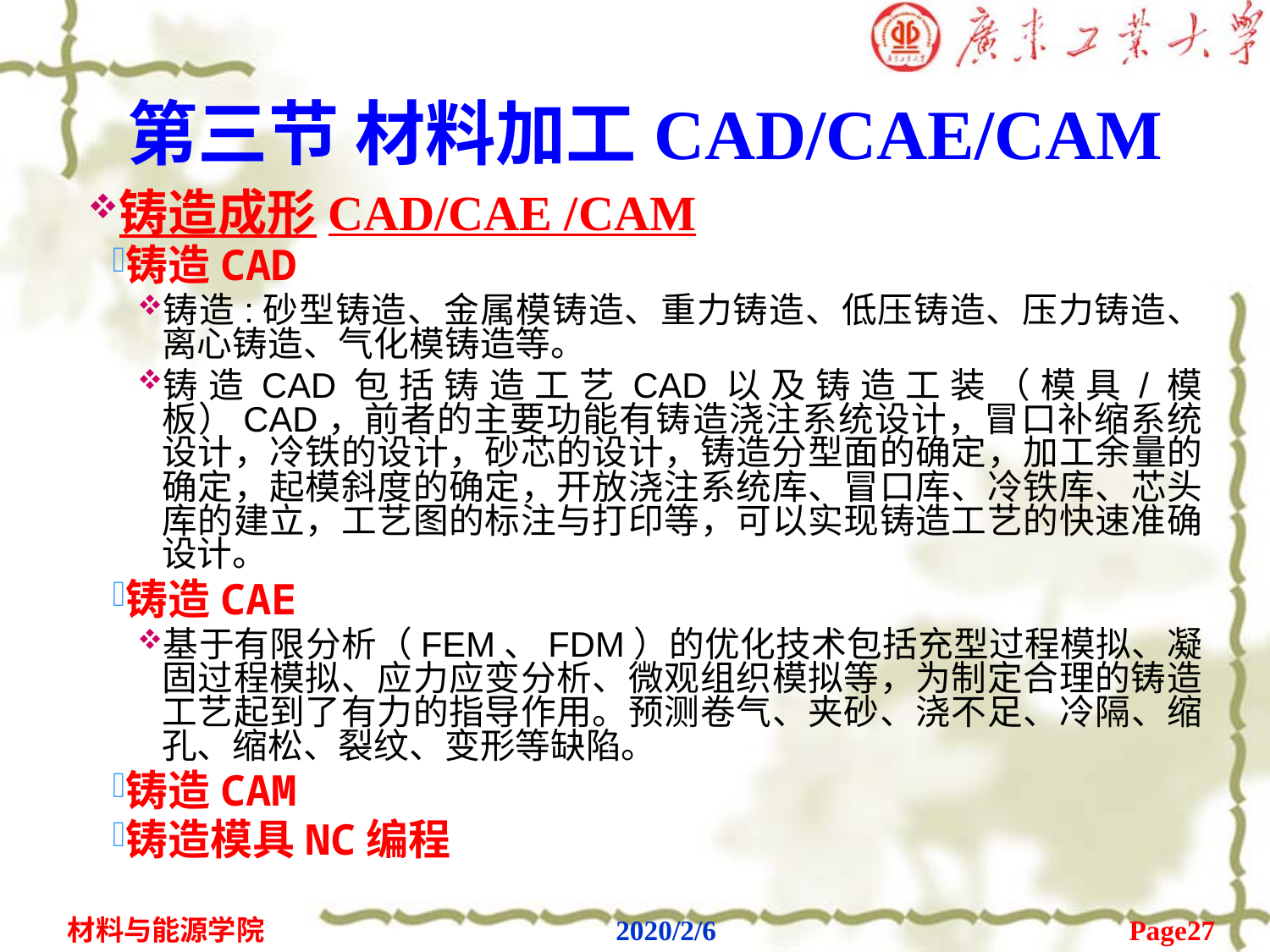

# 第三节 材料加工CAD/CAE/CAM
铸造成形CAD/CAE /CAM
铸造CAD
铸造:砂型铸造、金属模铸造、重力铸造、低压铸造、压力铸造、离心铸造、气化模铸造等。
铸造CAD包括铸造工艺CAD以及铸造工装（模具/模板）CAD，前者的主要功能有铸造浇注系统设计，冒口补缩系统设计，冷铁的设计，砂芯的设计，铸造分型面的确定，加工余量的确定，起模斜度的确定，开放浇注系统库、冒口库、冷铁库、芯头库的建立，工艺图的标注与打印等，可以实现铸造工艺的快速准确设计。
铸造CAE
基于有限分析（FEM、FDM）的优化技术包括充型过程模拟、凝固过程模拟、应力应变分析、微观组织模拟等，为制定合理的铸造工艺起到了有力的指导作用。预测卷气、夹砂、浇不足、冷隔、缩孔、缩松、裂纹、变形等缺陷。
铸造CAM
铸造模具NC编程
Page27
材料与能源学院
2020/2/6